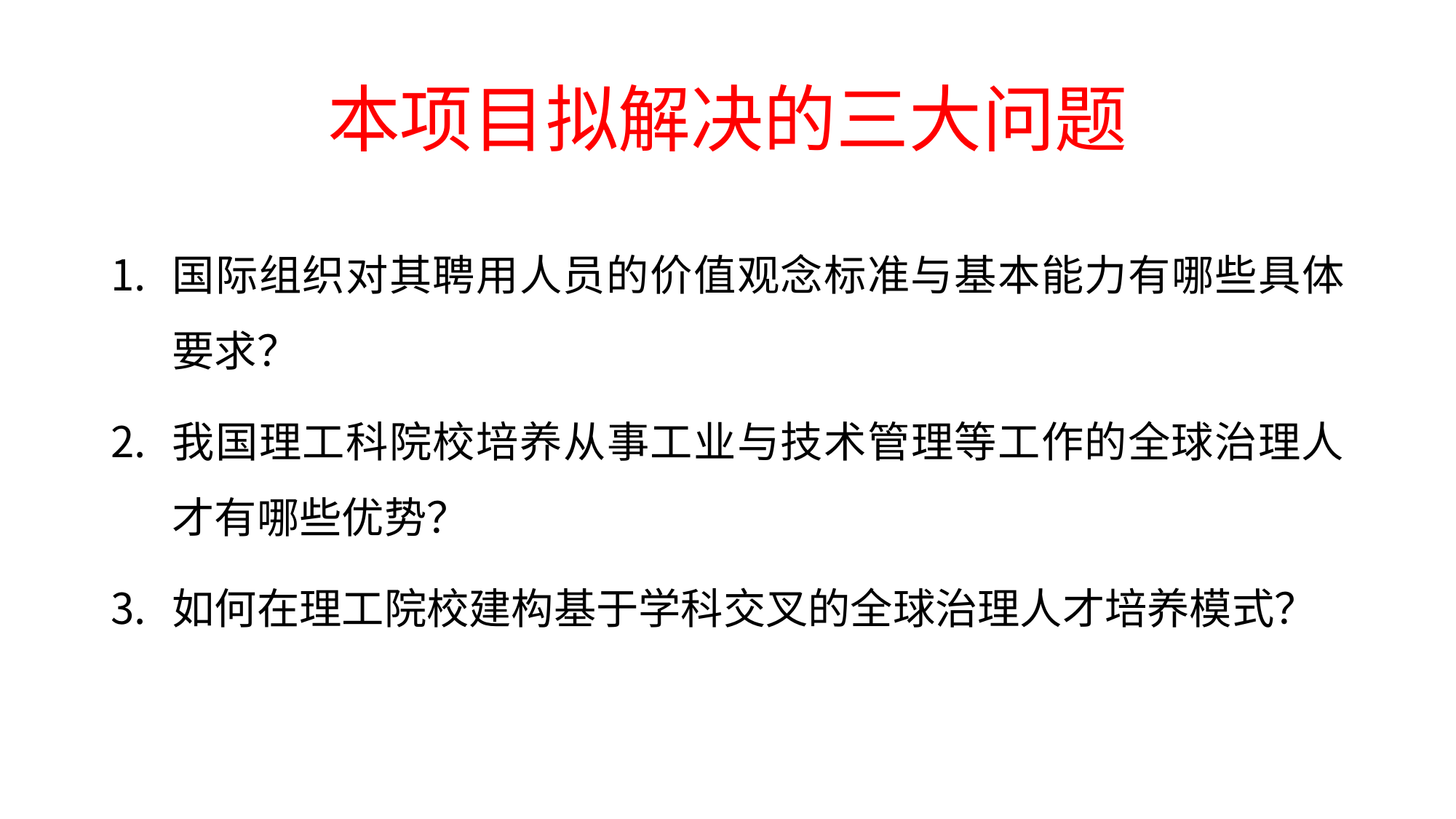

# 本项目拟解决的三大问题
国际组织对其聘用人员的价值观念标准与基本能力有哪些具体要求？
我国理工科院校培养从事工业与技术管理等工作的全球治理人才有哪些优势？
如何在理工院校建构基于学科交叉的全球治理人才培养模式？